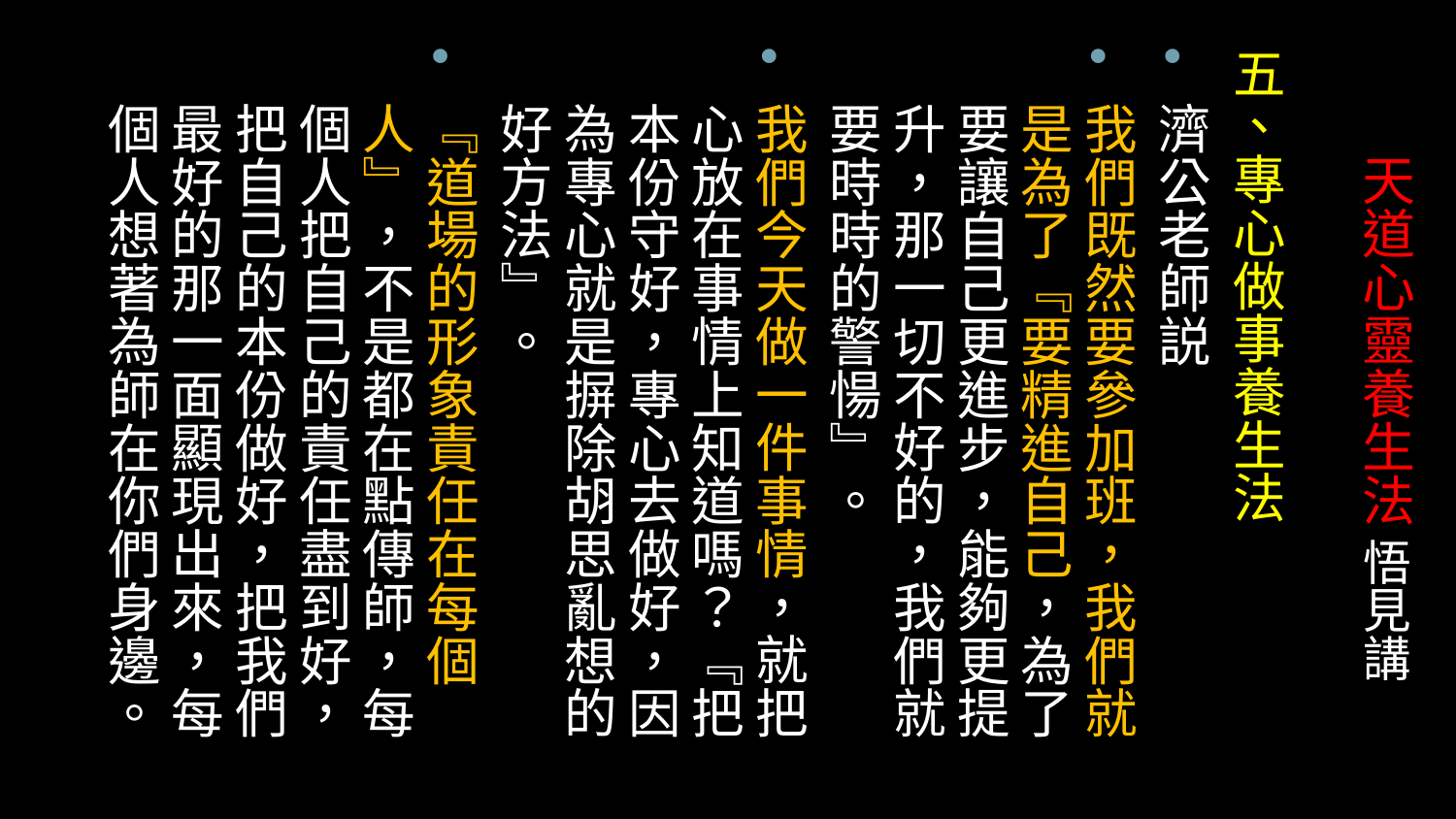

五、專心做事養生法
濟公老師説
我們既然要參加班，我們就是為了『要精進自己，為了要讓自己更進步，能夠更提升，那一切不好的，我們就要時時的警愓』。
我們今天做一件事情，就把心放在事情上知道嗎？『把本份守好，專心去做好，因為專心就是摒除胡思亂想的好方法』。
『道場的形象責任在每個人』，不是都在點傳師，每個人把自己的責任盡到好，把自己的本份做好，把我們最好的那一面顯現出來，每個人想著為師在你們身邊。

# 天道心靈養生法 悟見講